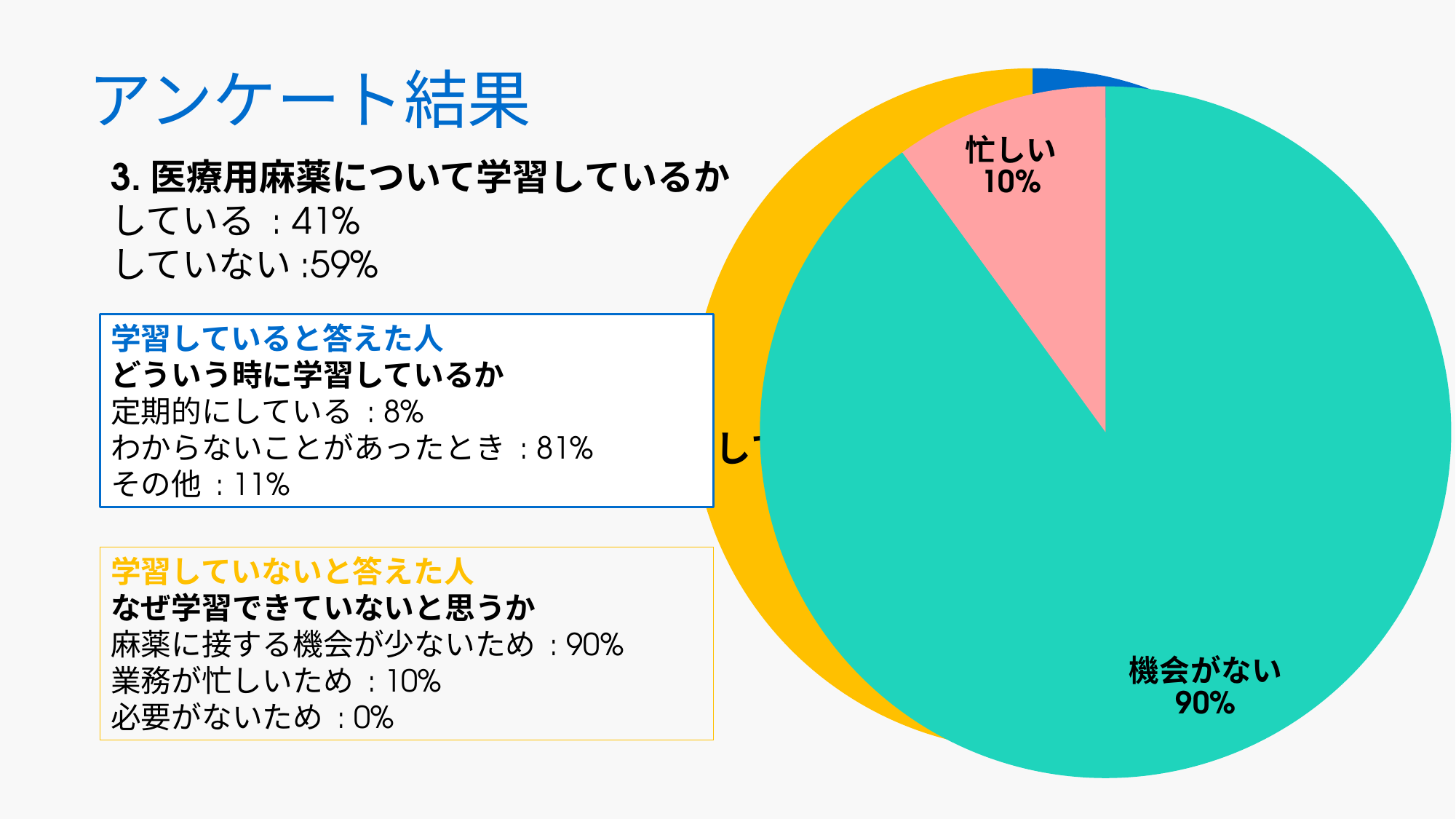

### Chart:

| Category |  |
|---|---|
| 機会がない | 9.0 |
| 忙しい | 1.0 |
学習していないと答えた人
なぜ学習できていないと思うか
麻薬に接する機会が少ないため : 90%
業務が忙しいため : 10%
必要がないため : 0%

### Chart:

| Category |  |
|---|---|
| 定期的 | 2.0 |
| わからないとき | 21.0 |
| その他 | 3.0 |
学習していると答えた人
どういう時に学習しているか
定期的にしている : 8%
わからないことがあったとき : 81%
その他 : 11%
# アンケート結果

### Chart:

| Category |  |
|---|---|
| している | 14.0 |
| していない | 20.0 |
3.医療用麻薬について学習しているか
している : 41%
していない:59%